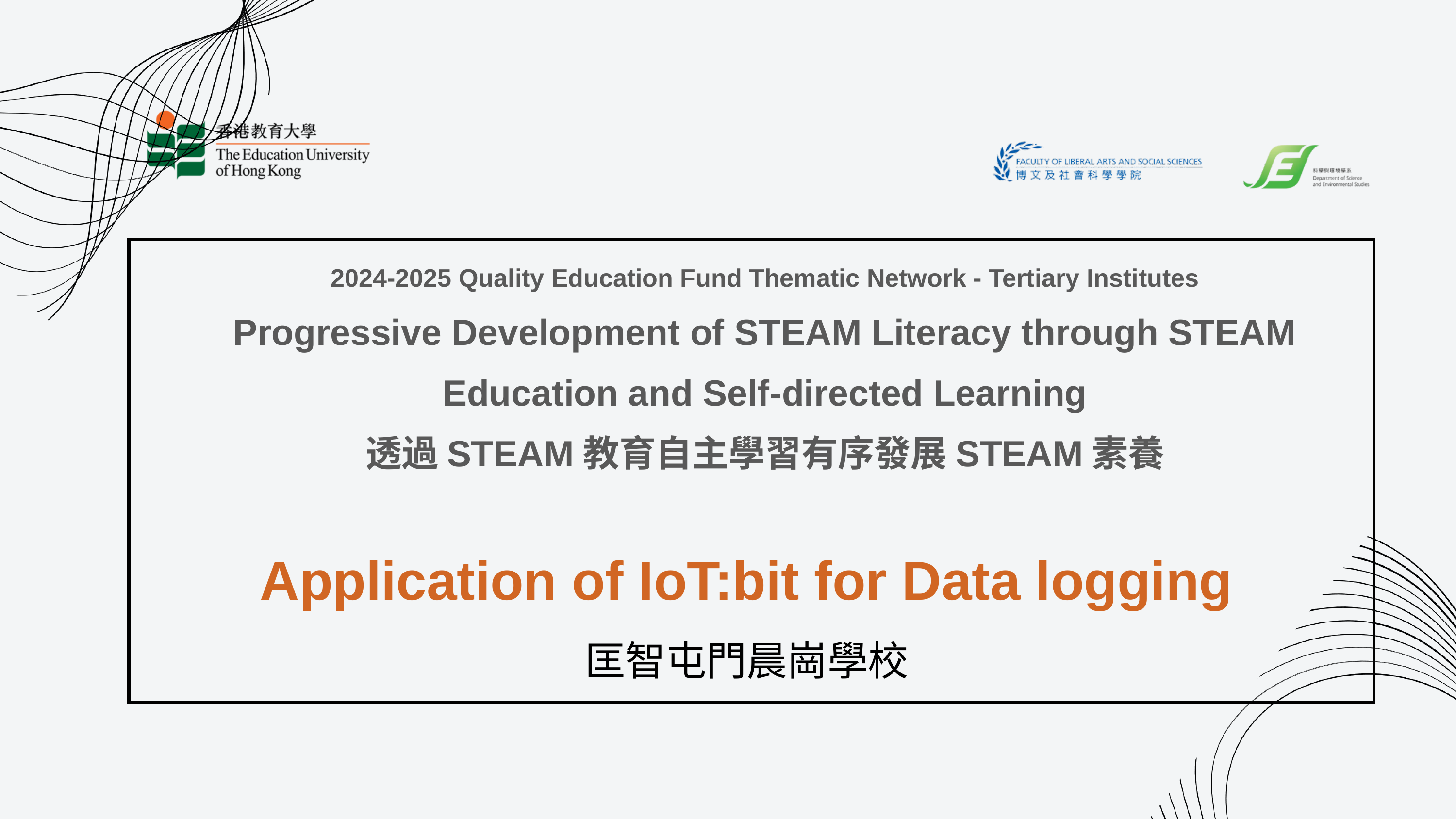

2024-2025 Quality Education Fund Thematic Network - Tertiary Institutes
Progressive Development of STEAM Literacy through STEAM Education and Self-directed Learning
透過STEAM教育自主學習有序發展STEAM素養

Application of IoT:bit for Data logging
匡智屯門晨崗學校